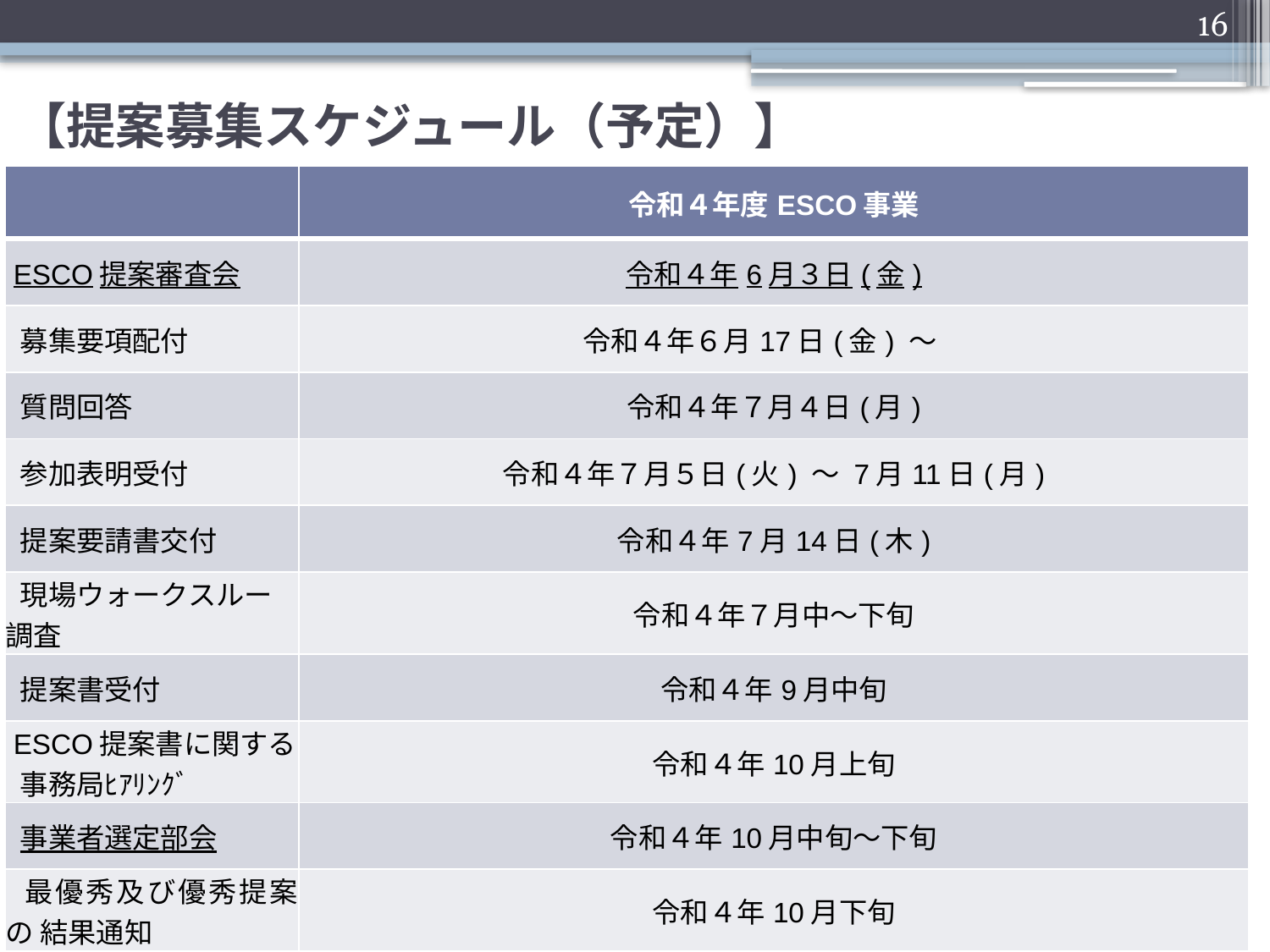

16
# 【提案募集スケジュール（予定）】
|  | 令和４年度ESCO事業 |
| --- | --- |
| ESCO提案審査会 | 令和４年6月３日(金) |
| 募集要項配付 | 令和４年６月17日(金) ～ |
| 質問回答 | 令和４年７月４日(月) |
| 参加表明受付 | 令和４年７月５日(火) ～ 7月11日(月) |
| 提案要請書交付 | 令和４年7月14日(木) |
| 現場ウォークスルー調査 | 令和４年７月中～下旬 |
| 提案書受付 | 令和４年9月中旬 |
| ESCO提案書に関する 事務局ﾋｱﾘﾝｸﾞ | 令和４年10月上旬 |
| 事業者選定部会 | 令和４年10月中旬～下旬 |
| 最優秀及び優秀提案の 結果通知 | 令和４年10月下旬 |